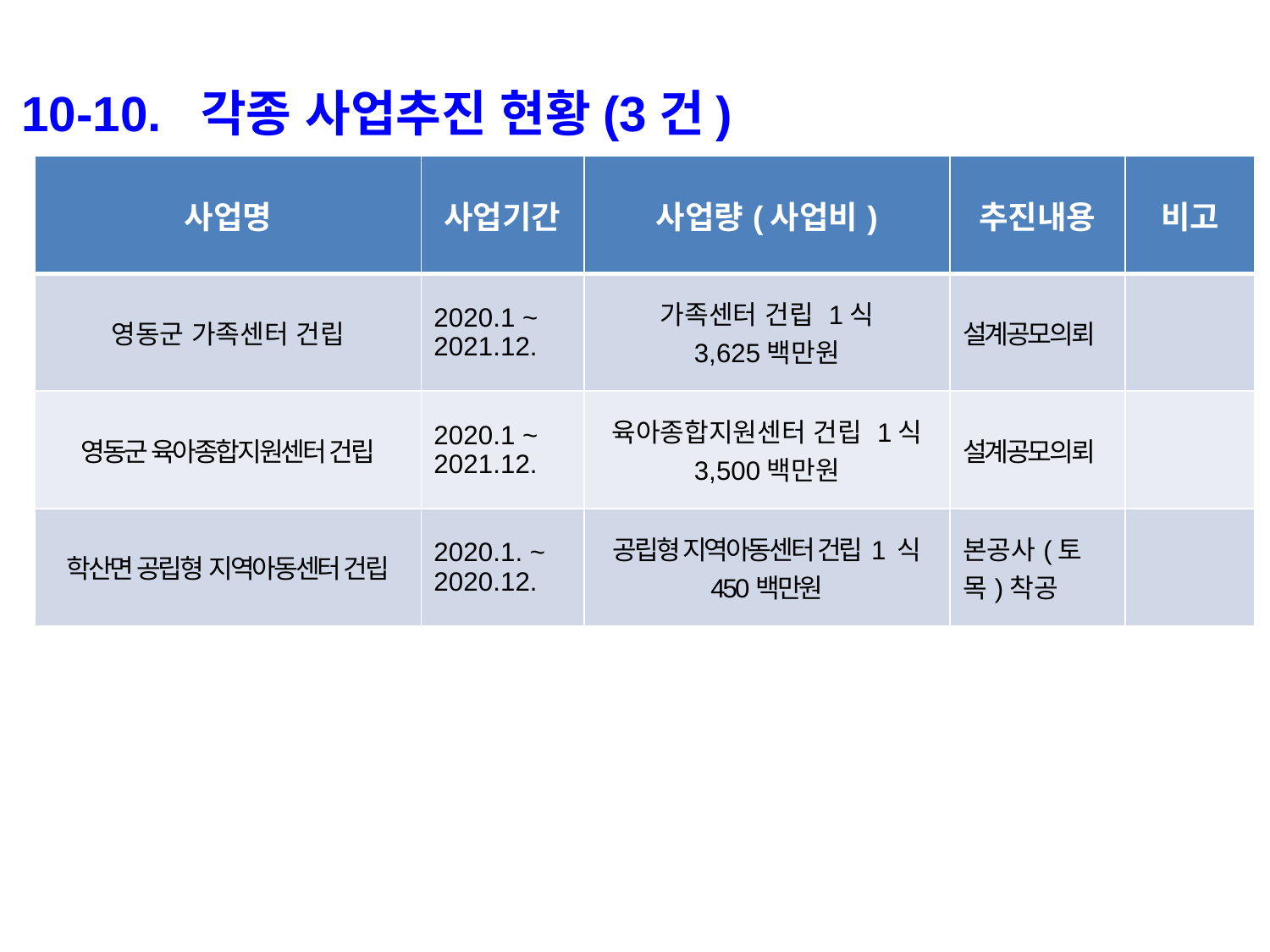

10-10.  각종 사업추진 현황(3건)

| 사업명 | 사업기간 | 사업량(사업비) | 추진내용 | 비고 |
| --- | --- | --- | --- | --- |
| 영동군 가족센터 건립 | 2020.1 ~ 2021.12. | 가족센터 건립 1식 3,625백만원 | 설계공모의뢰 |  |
| 영동군 육아종합지원센터 건립 | 2020.1 ~ 2021.12. | 육아종합지원센터 건립 1식 3,500백만원 | 설계공모의뢰 |  |
| 학산면 공립형 지역아동센터 건립 | 2020.1. ~ 2020.12. | 공립형 지역아동센터 건립1 식 450백만원 | 본공사(토목)착공 |  |